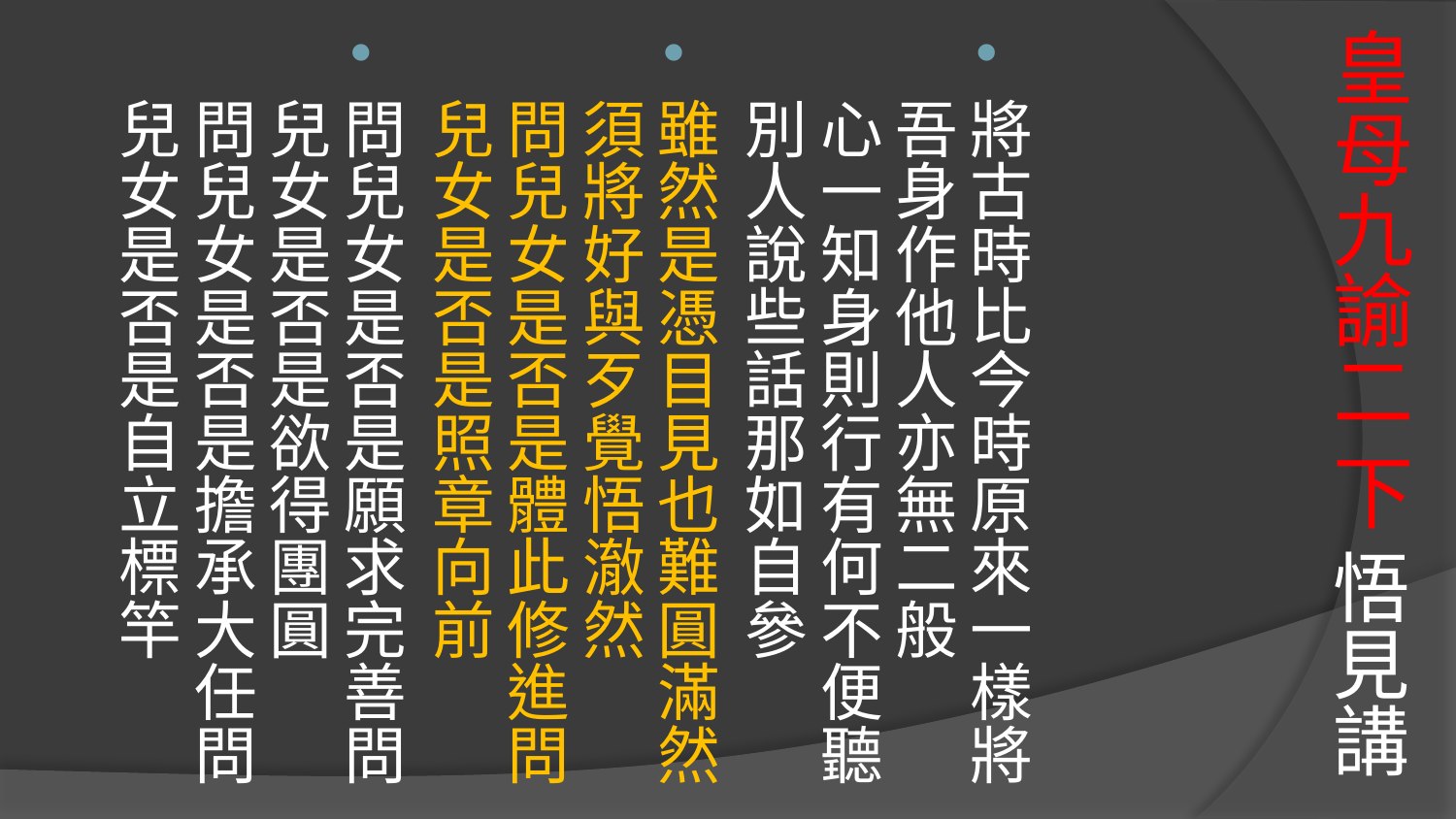

# 皇母九諭二 下 悟見講
將古時比今時原來一樣將吾身作他人亦無二般
心一知身則行有何不便聽別人說些話那如自參
雖然是憑目見也難圓滿然須將好與歹覺悟澈然
問兒女是否是體此修進問兒女是否是照章向前
問兒女是否是願求完善問兒女是否是欲得團圓
問兒女是否是擔承大任問兒女是否是自立標竿